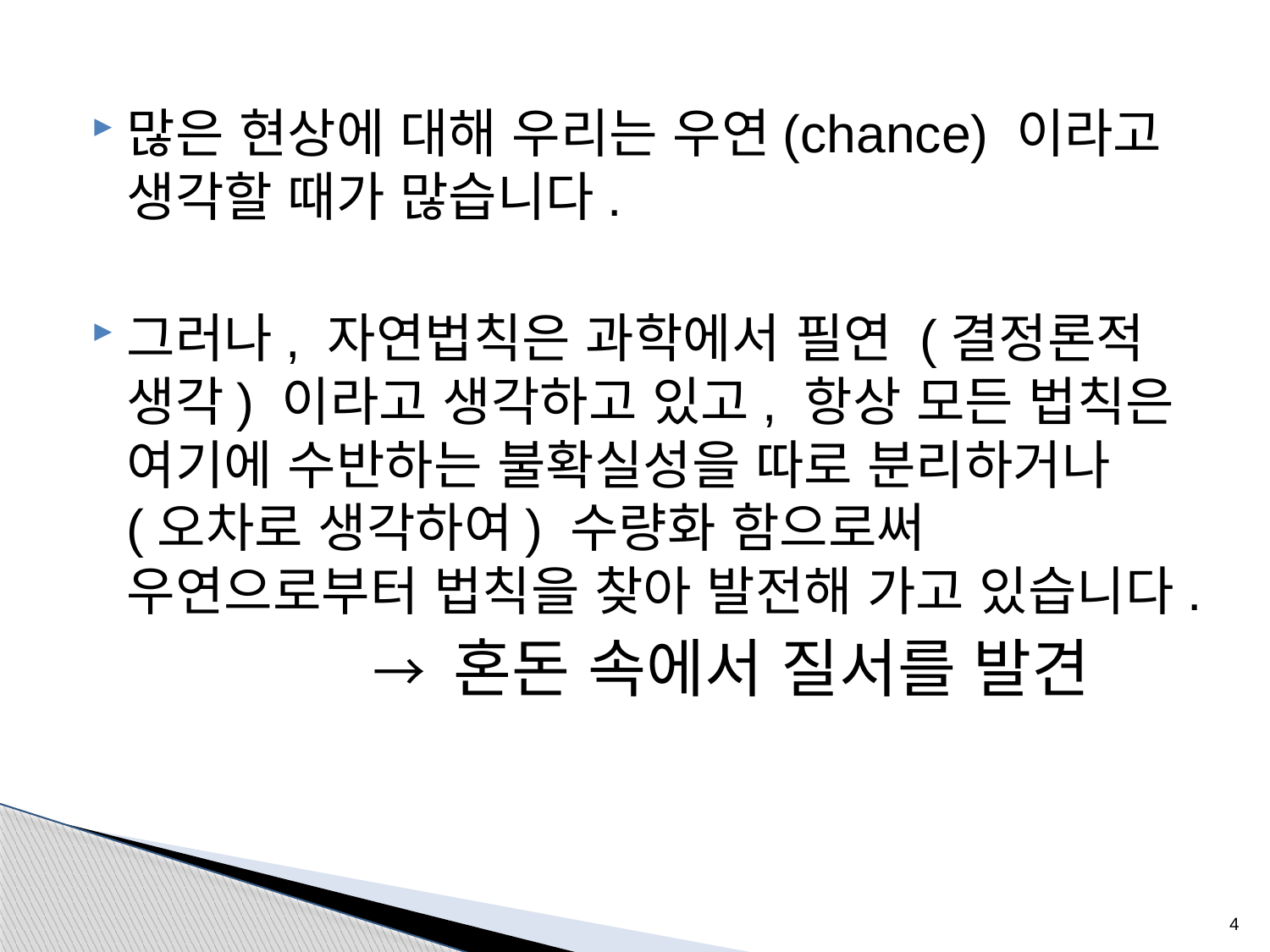

#
많은 현상에 대해 우리는 우연(chance) 이라고 생각할 때가 많습니다.

그러나, 자연법칙은 과학에서 필연 (결정론적 생각) 이라고 생각하고 있고, 항상 모든 법칙은 여기에 수반하는 불확실성을 따로 분리하거나 (오차로 생각하여) 수량화 함으로써 우연으로부터 법칙을 찾아 발전해 가고 있습니다.
                   → 혼돈 속에서 질서를 발견
4